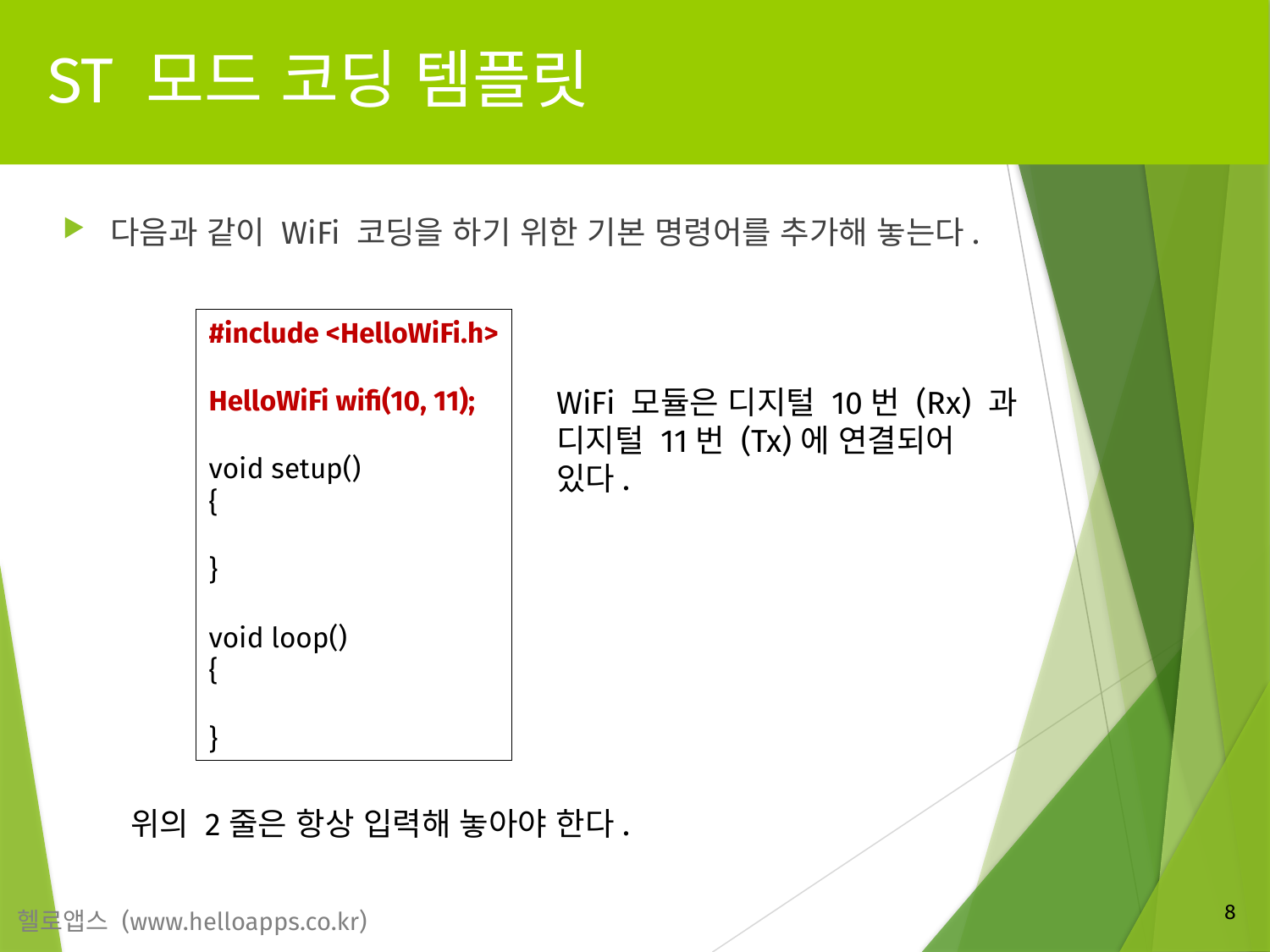

# ST 모드 코딩 템플릿
다음과 같이 WiFi 코딩을 하기 위한 기본 명령어를 추가해 놓는다.
#include <HelloWiFi.h>

HelloWiFi wifi(10, 11);

void setup()
{

}

void loop()
{

}
WiFi 모듈은 디지털 10번 (Rx) 과
디지털 11번 (Tx)에 연결되어
있다.
위의 2줄은 항상 입력해 놓아야 한다.
8